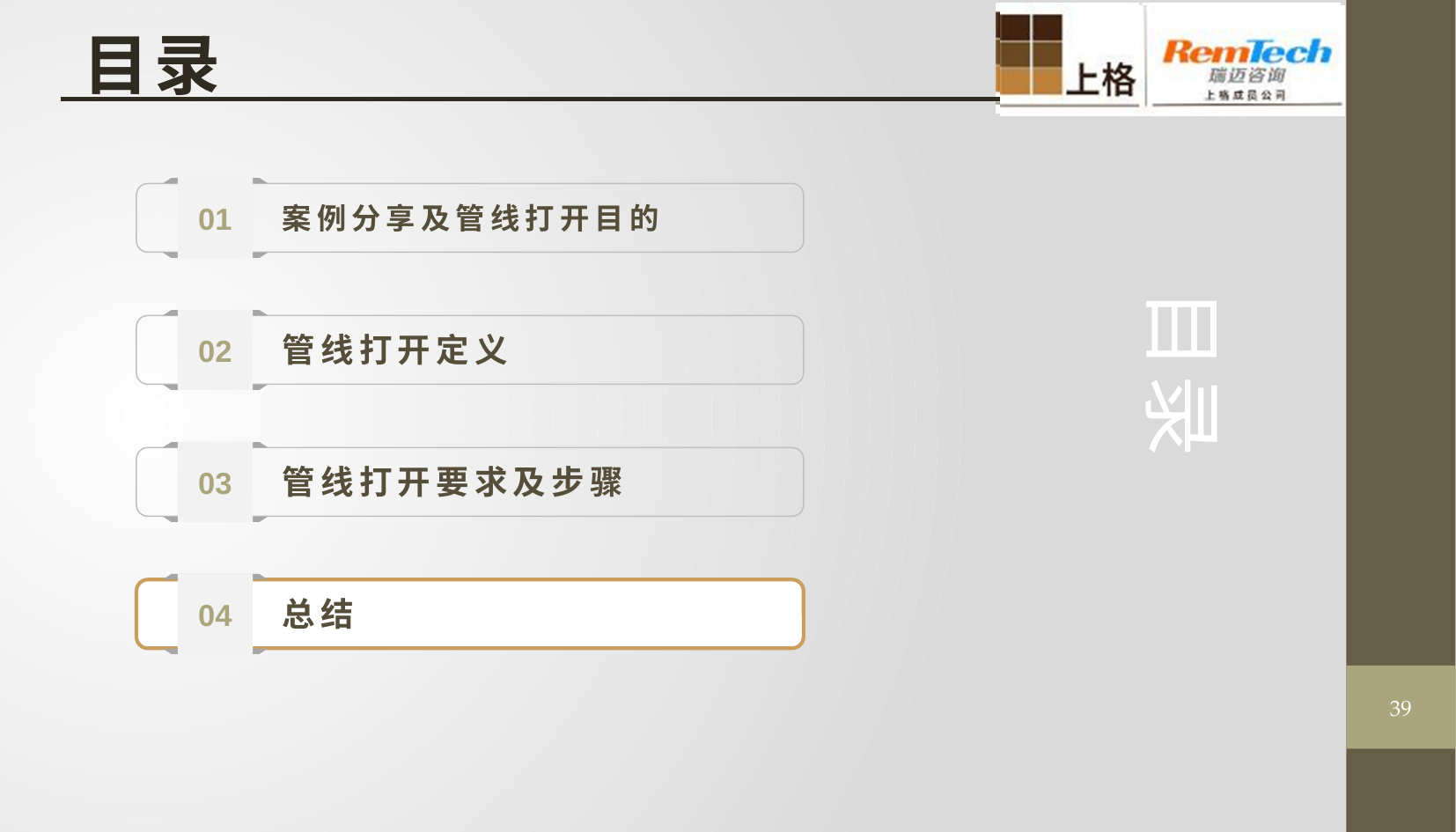

目录
01

案例分享及管线打开目的

目录
02

管线打开定义

03

管线打开要求及步骤

04

总结